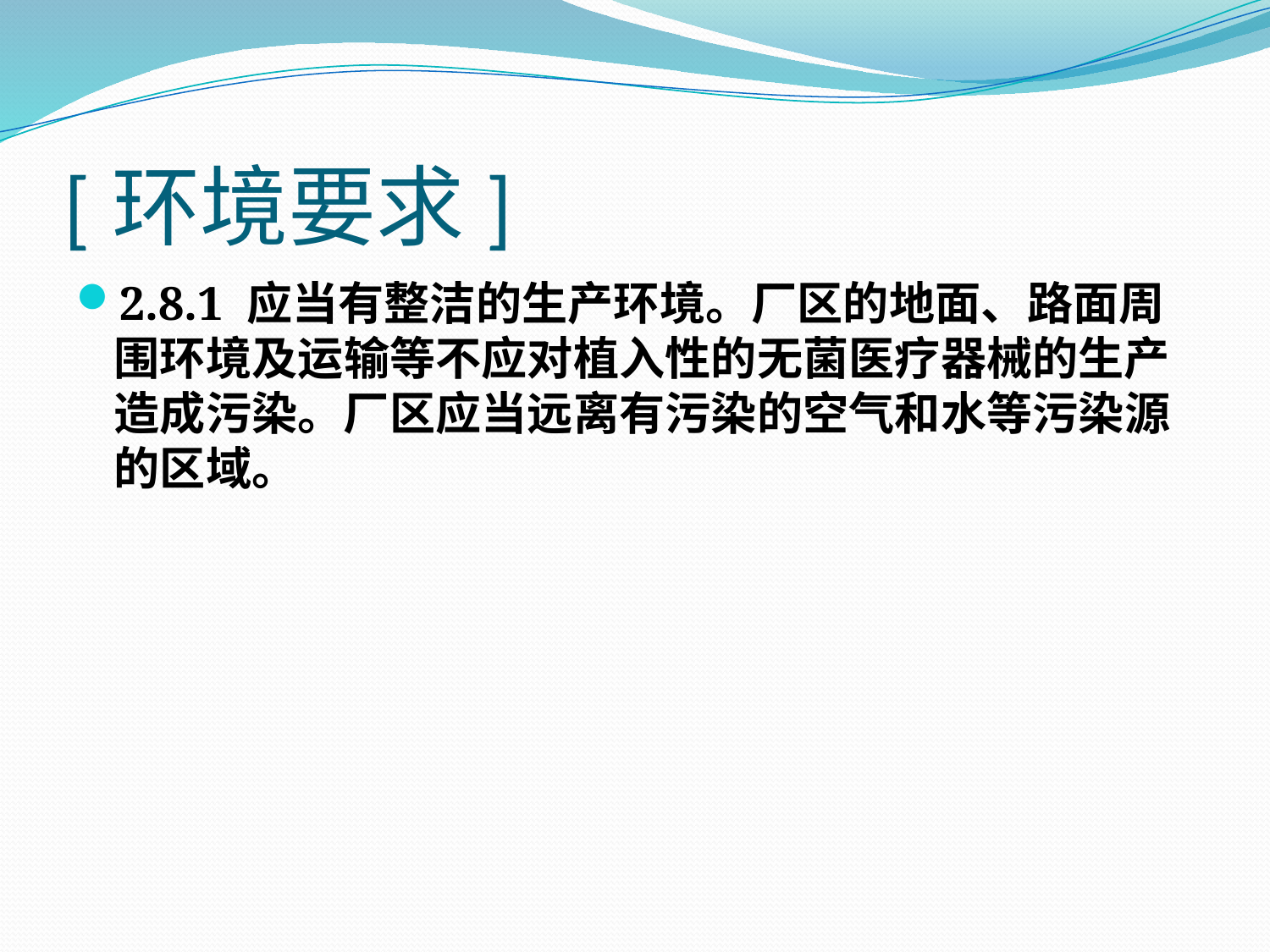

# [环境要求]
2.8.1 应当有整洁的生产环境。厂区的地面、路面周围环境及运输等不应对植入性的无菌医疗器械的生产造成污染。厂区应当远离有污染的空气和水等污染源的区域。